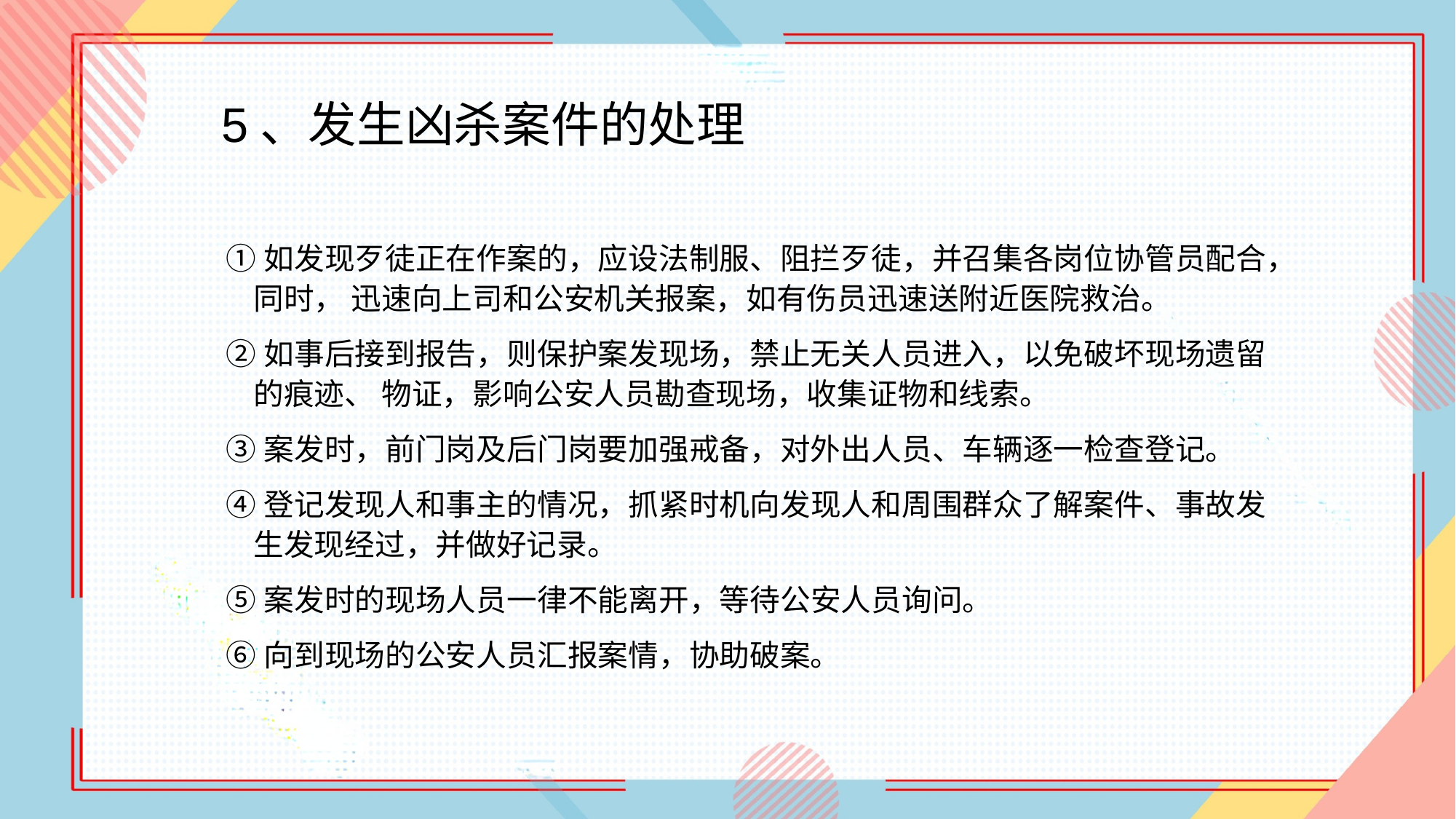

5、发生凶杀案件的处理

①如发现歹徒正在作案的，应设法制服、阻拦歹徒，并召集各岗位协管员配合，同时， 迅速向上司和公安机关报案，如有伤员迅速送附近医院救治。
②如事后接到报告，则保护案发现场，禁止无关人员进入，以免破坏现场遗留的痕迹、 物证，影响公安人员勘查现场，收集证物和线索。
③案发时，前门岗及后门岗要加强戒备，对外出人员、车辆逐一检查登记。
④登记发现人和事主的情况，抓紧时机向发现人和周围群众了解案件、事故发生发现经过，并做好记录。
⑤案发时的现场人员一律不能离开，等待公安人员询问。
⑥向到现场的公安人员汇报案情，协助破案。